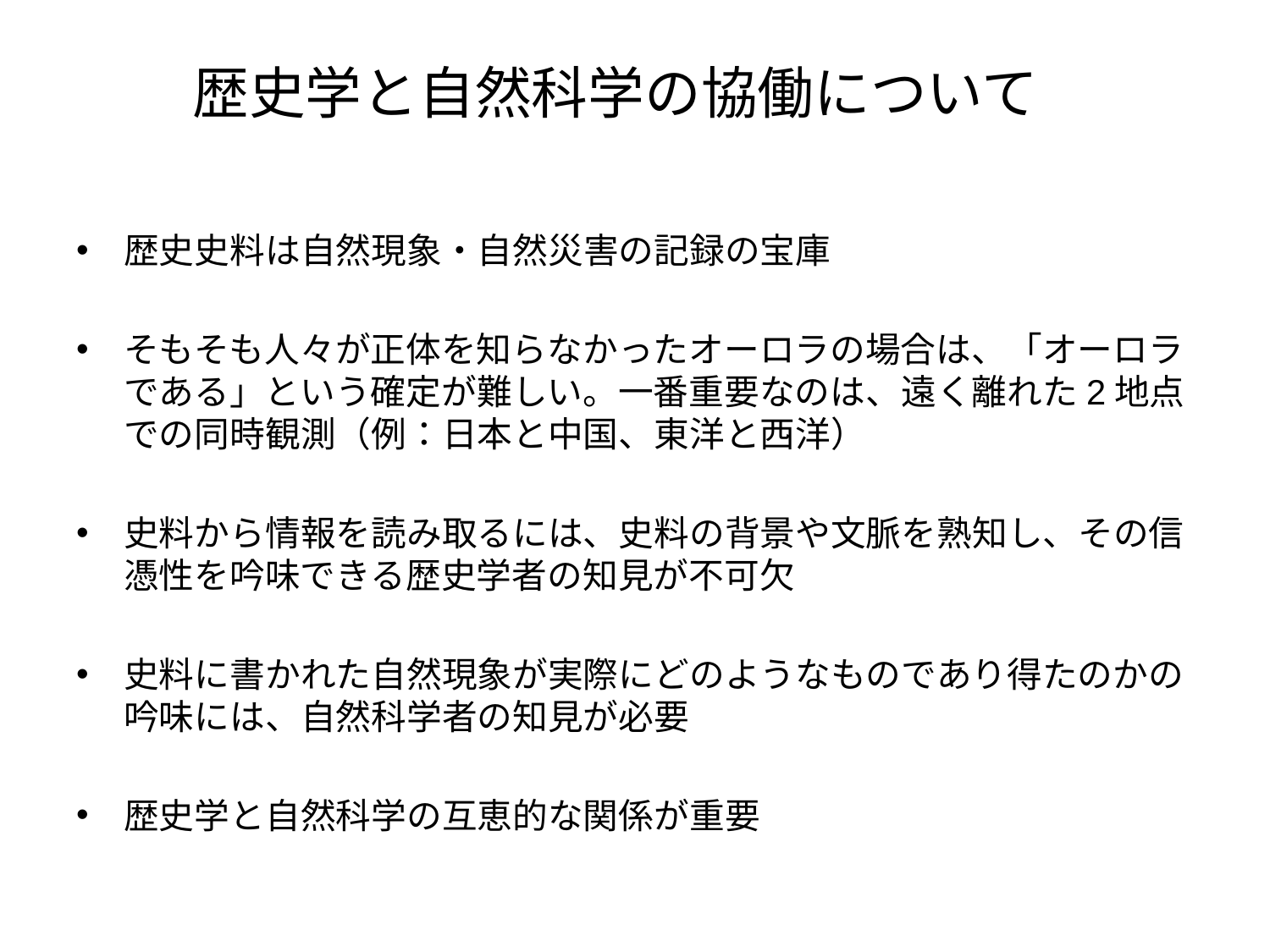

# 歴史学と自然科学の協働について
歴史史料は自然現象・自然災害の記録の宝庫

そもそも人々が正体を知らなかったオーロラの場合は、「オーロラである」という確定が難しい。一番重要なのは、遠く離れた2地点での同時観測（例：日本と中国、東洋と西洋）

史料から情報を読み取るには、史料の背景や文脈を熟知し、その信憑性を吟味できる歴史学者の知見が不可欠

史料に書かれた自然現象が実際にどのようなものであり得たのかの吟味には、自然科学者の知見が必要

歴史学と自然科学の互恵的な関係が重要